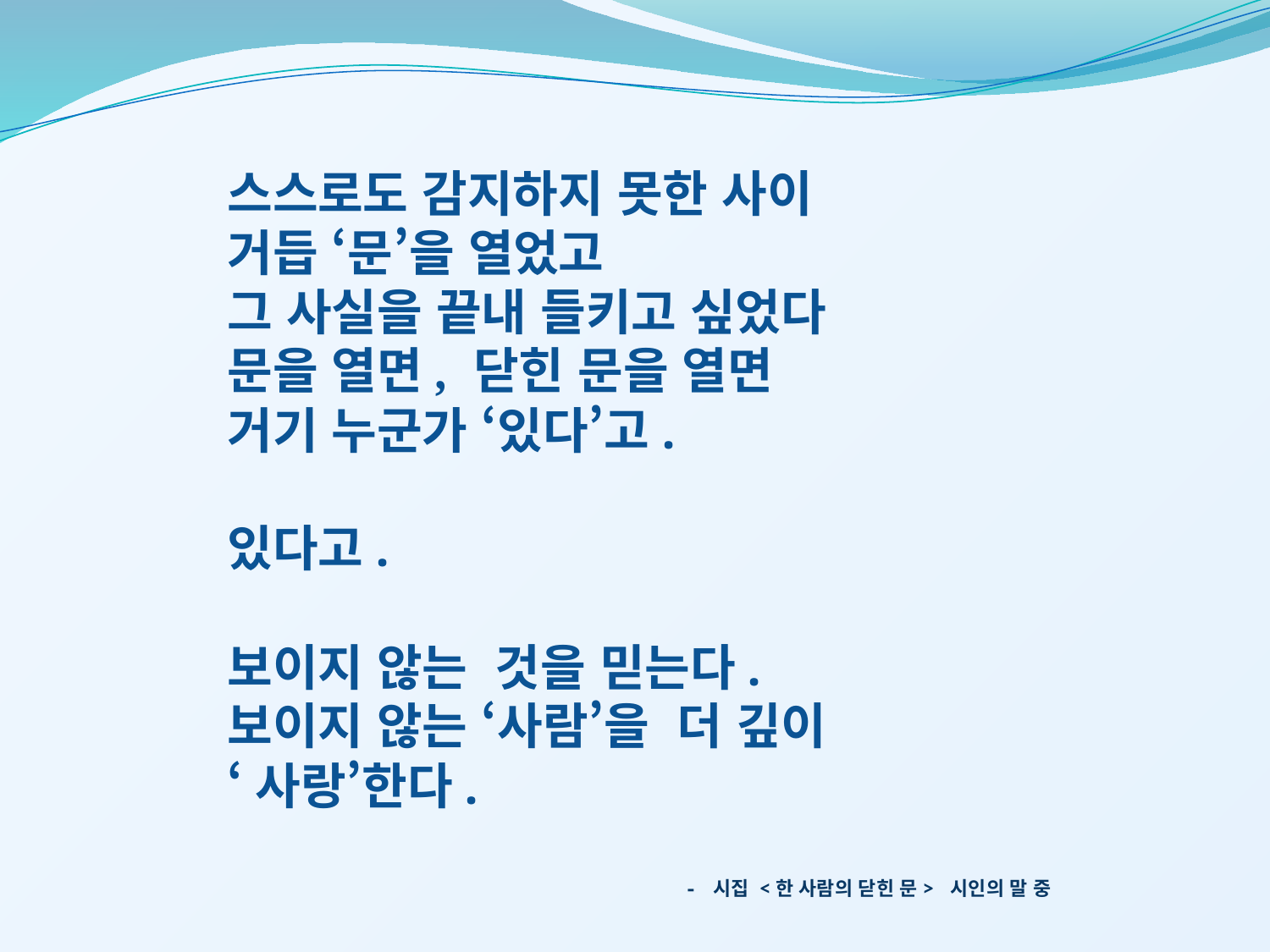

스스로도 감지하지 못한 사이
거듭 ‘문’을 열었고
그 사실을 끝내 들키고 싶었다
문을 열면, 닫힌 문을 열면
거기 누군가 ‘있다’고.

있다고.

보이지 않는  것을 믿는다.
보이지 않는 ‘사람’을  더 깊이
‘사랑’한다.

- 시집 <한 사람의 닫힌 문> 시인의 말 중